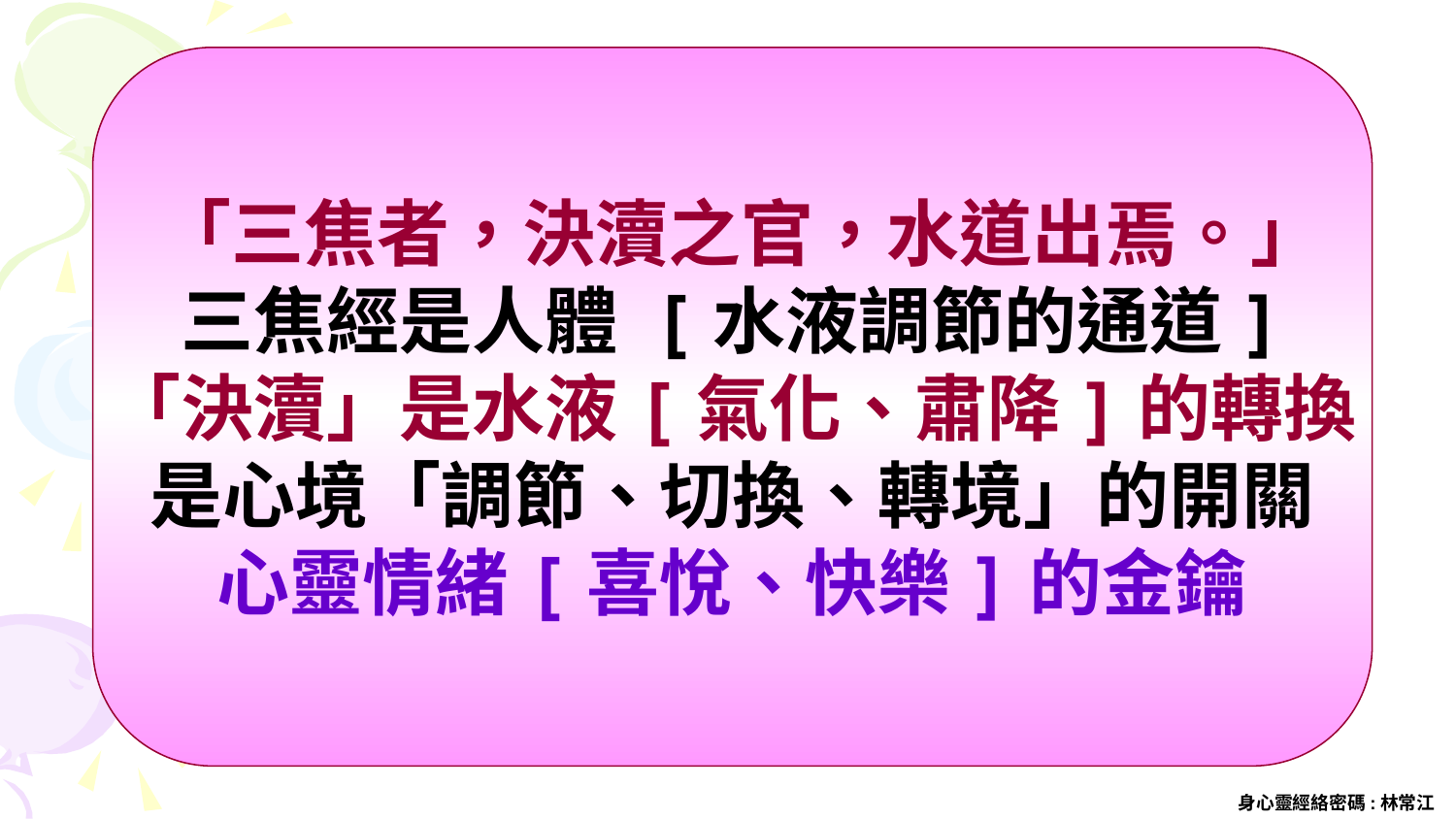

「三焦者，決瀆之官，水道出焉。」
三焦經是人體 [水液調節的通道]
「決瀆」是水液[氣化、肅降]的轉換
是心境「調節、切換、轉境」的開關
心靈情緒[喜悅、快樂]的金鑰
身心靈經絡密碼:林常江